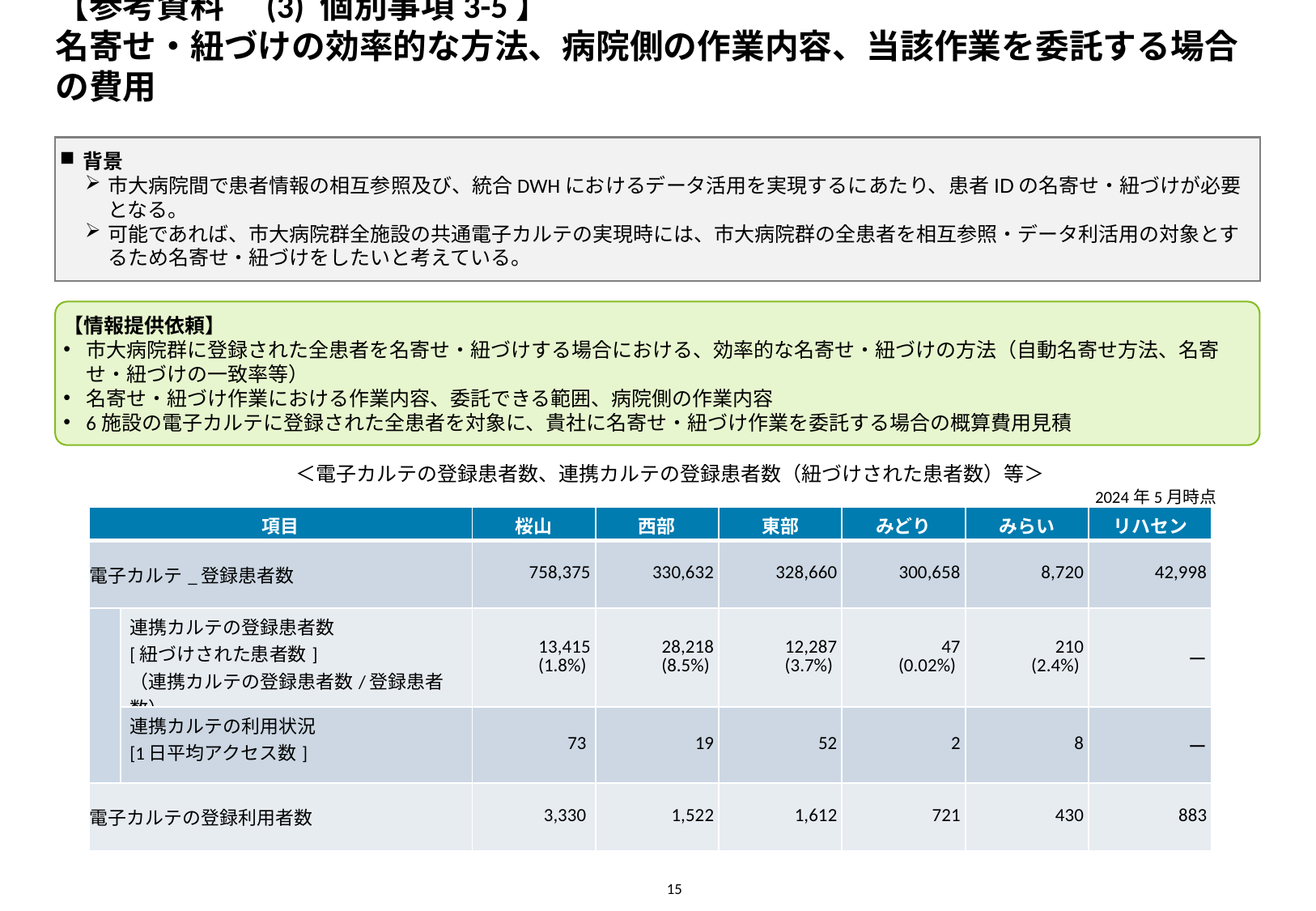

# 【参考資料　(3) 個別事項3-5】 名寄せ・紐づけの効率的な方法、病院側の作業内容、当該作業を委託する場合の費用
背景
市大病院間で患者情報の相互参照及び、統合DWHにおけるデータ活用を実現するにあたり、患者IDの名寄せ・紐づけが必要となる。
可能であれば、市大病院群全施設の共通電子カルテの実現時には、市大病院群の全患者を相互参照・データ利活用の対象とするため名寄せ・紐づけをしたいと考えている。
【情報提供依頼】
市大病院群に登録された全患者を名寄せ・紐づけする場合における、効率的な名寄せ・紐づけの方法（自動名寄せ方法、名寄せ・紐づけの一致率等）
名寄せ・紐づけ作業における作業内容、委託できる範囲、病院側の作業内容
6施設の電子カルテに登録された全患者を対象に、貴社に名寄せ・紐づけ作業を委託する場合の概算費用見積
＜電子カルテの登録患者数、連携カルテの登録患者数（紐づけされた患者数）等＞
2024年5月時点
| 項目 |  | 桜山 | 西部 | 東部 | みどり | みらい | リハセン |
| --- | --- | --- | --- | --- | --- | --- | --- |
| 電子カルテ\_登録患者数 |  | 758,375 | 330,632 | 328,660 | 300,658 | 8,720 | 42,998 |
|  | 連携カルテの登録患者数 [紐づけされた患者数] （連携カルテの登録患者数/登録患者数） | 13,415 (1.8%) | 28,218 (8.5%) | 12,287 (3.7%) | 47 (0.02%) | 210 (2.4%) | ー |
|  | 連携カルテの利用状況 [1日平均アクセス数] | 73 | 19 | 52 | 2 | 8 | ー |
| 電子カルテの登録利用者数 |  | 3,330 | 1,522 | 1,612 | 721 | 430 | 883 |
15